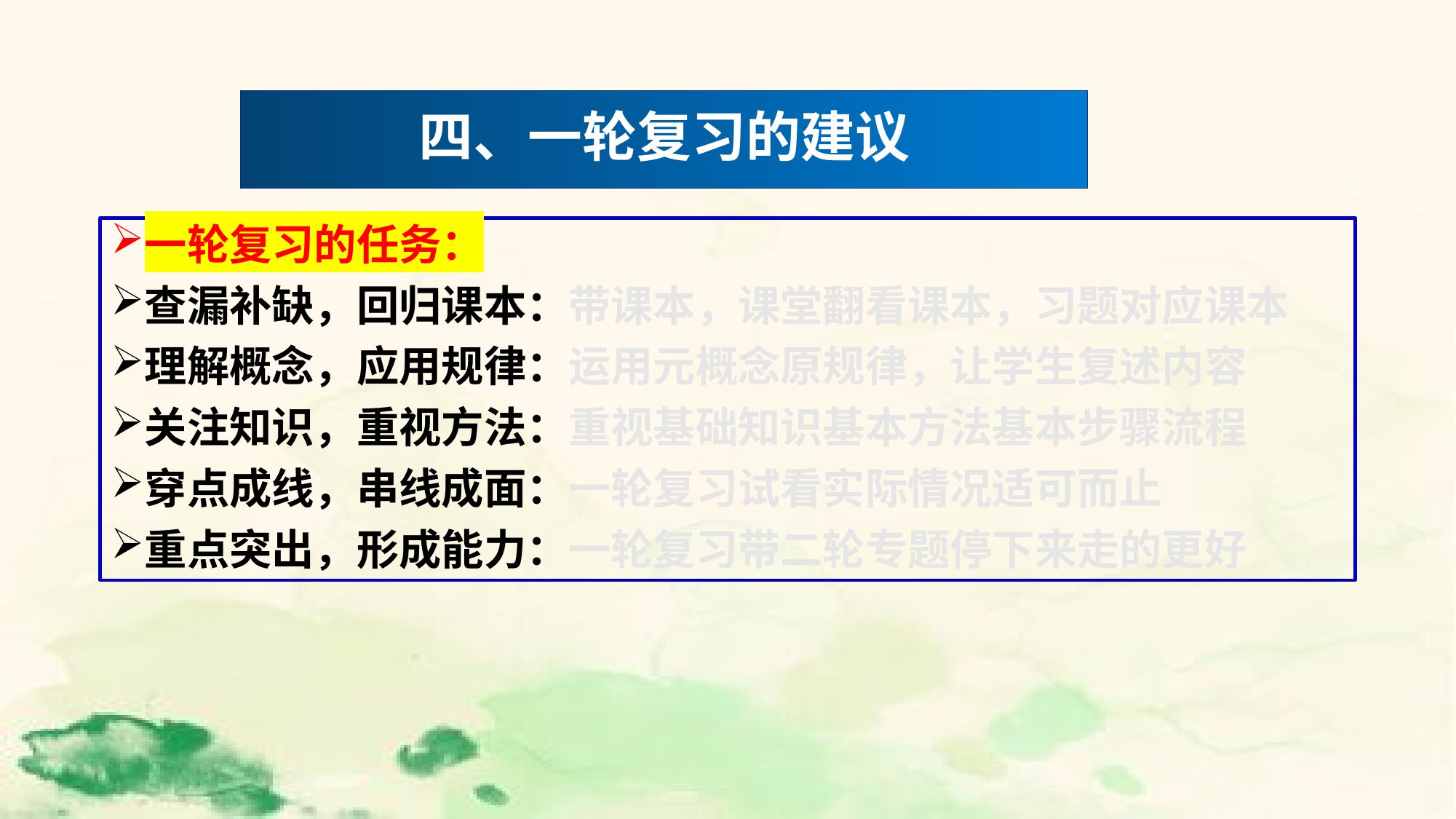

#
四、一轮复习的建议
一轮复习的任务：
查漏补缺，回归课本：带课本，课堂翻看课本，习题对应课本
理解概念，应用规律：运用元概念原规律，让学生复述内容
关注知识，重视方法：重视基础知识基本方法基本步骤流程
穿点成线，串线成面：一轮复习试看实际情况适可而止
重点突出，形成能力：一轮复习带二轮专题停下来走的更好